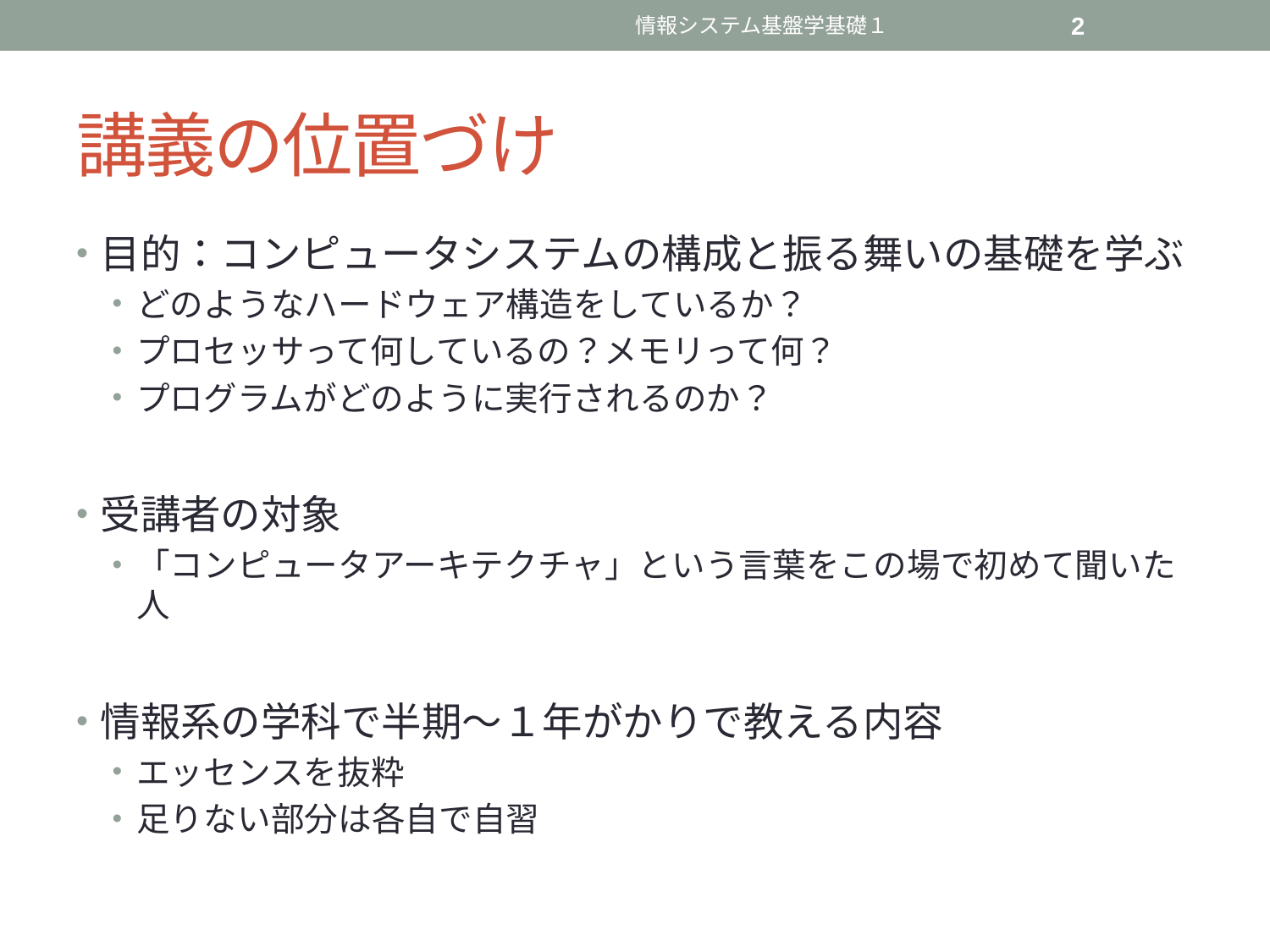

情報システム基盤学基礎１
2
# 講義の位置づけ
目的：コンピュータシステムの構成と振る舞いの基礎を学ぶ
どのようなハードウェア構造をしているか？
プロセッサって何しているの？メモリって何？
プログラムがどのように実行されるのか？

受講者の対象
「コンピュータアーキテクチャ」という言葉をこの場で初めて聞いた人

情報系の学科で半期〜１年がかりで教える内容
エッセンスを抜粋
足りない部分は各自で自習